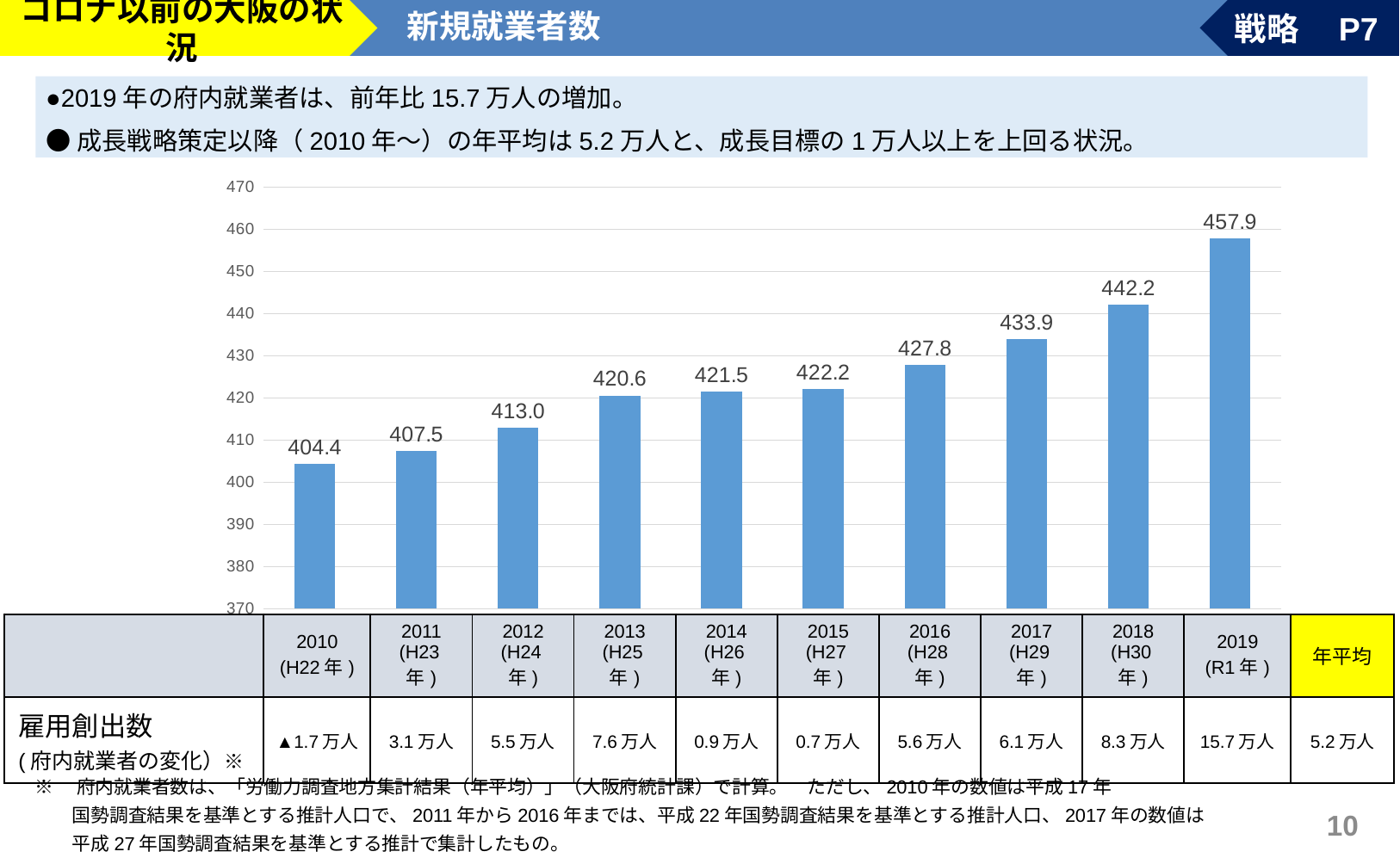

コロナ以前の大阪の状況
新規就業者数
戦略　P7
●2019年の府内就業者は、前年比15.7万人の増加。
●成長戦略策定以降（2010年〜）の年平均は5.2万人と、成長目標の1万人以上を上回る状況。

### Chart

| Category | 就業者 |
|---|---|
| 2010 | 404.4 |
| 2011 | 407.5 |
| 2012 | 413.0 |
| 2013 | 420.6 |
| 2014 | 421.5 |
| 2015 | 422.2 |
| 2016 | 427.8 |
| 2017 | 433.9 |
| 2018 | 442.2 |
| 2019 | 457.9 |
|  | 2010 (H22年) | 2011 (H23年) | 2012 (H24年) | 2013 (H25年) | 2014 (H26年) | 2015 (H27年) | 2016 (H28年) | 2017 (H29年) | 2018 (H30年) | 2019 (R1年) | 年平均 |
| --- | --- | --- | --- | --- | --- | --- | --- | --- | --- | --- | --- |
| 雇用創出数 (府内就業者の変化）※ | ▲1.7万人 | 3.1万人 | 5.5万人 | 7.6万人 | 0.9万人 | 0.7万人 | 5.6万人 | 6.1万人 | 8.3万人 | 15.7万人 | 5.2万人 |
※　府内就業者数は、「労働力調査地方集計結果（年平均）」（大阪府統計課）で計算。　ただし、2010年の数値は平成17年
　　国勢調査結果を基準とする推計人口で、2011年から2016年までは、平成22年国勢調査結果を基準とする推計人口、2017年の数値は
　　平成27年国勢調査結果を基準とする推計で集計したもの。
10